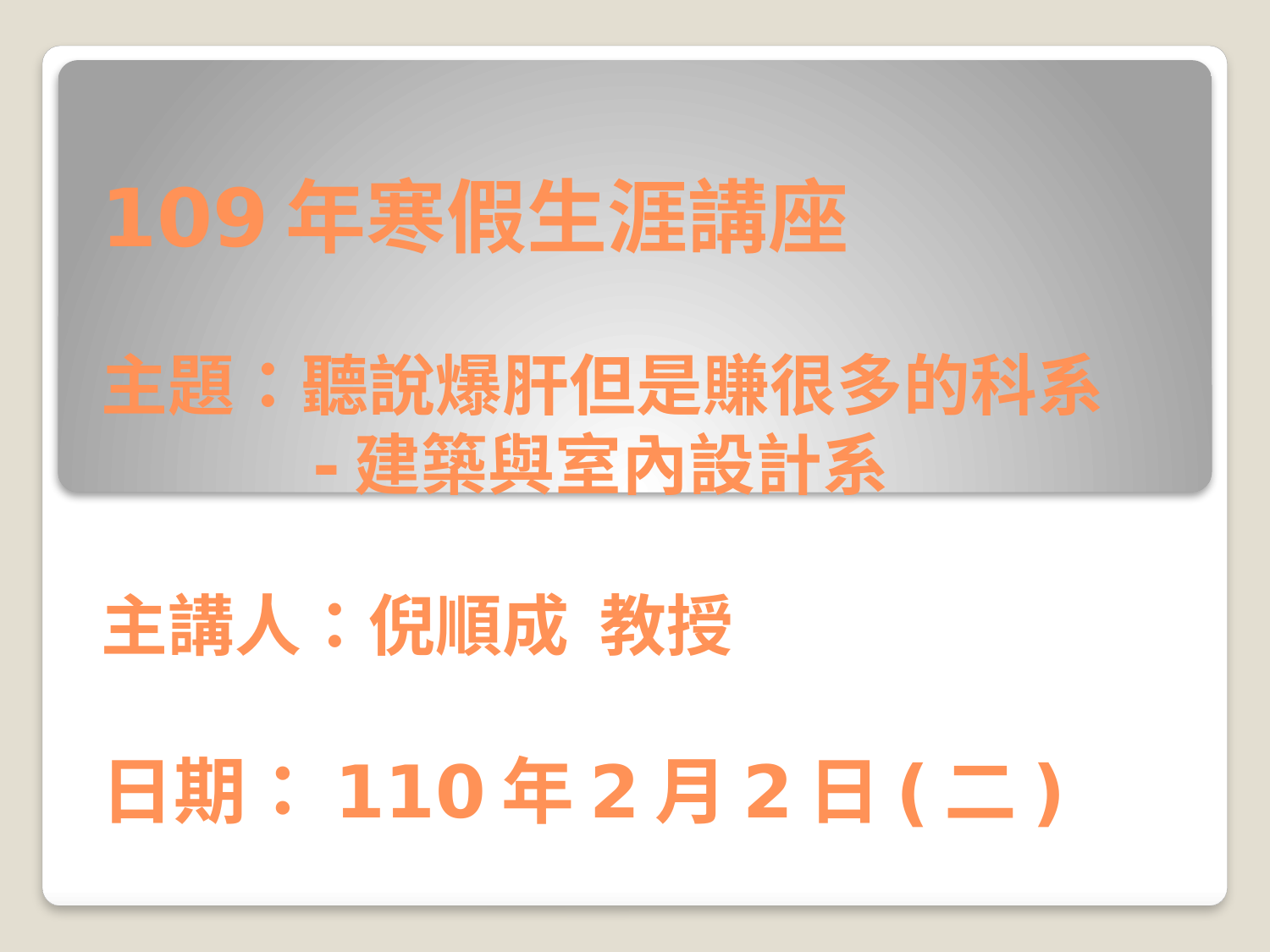

# 109年寒假生涯講座 主題：聽說爆肝但是賺很多的科系 -建築與室內設計系 主講人：倪順成  教授 日期：110年2月2日(二)